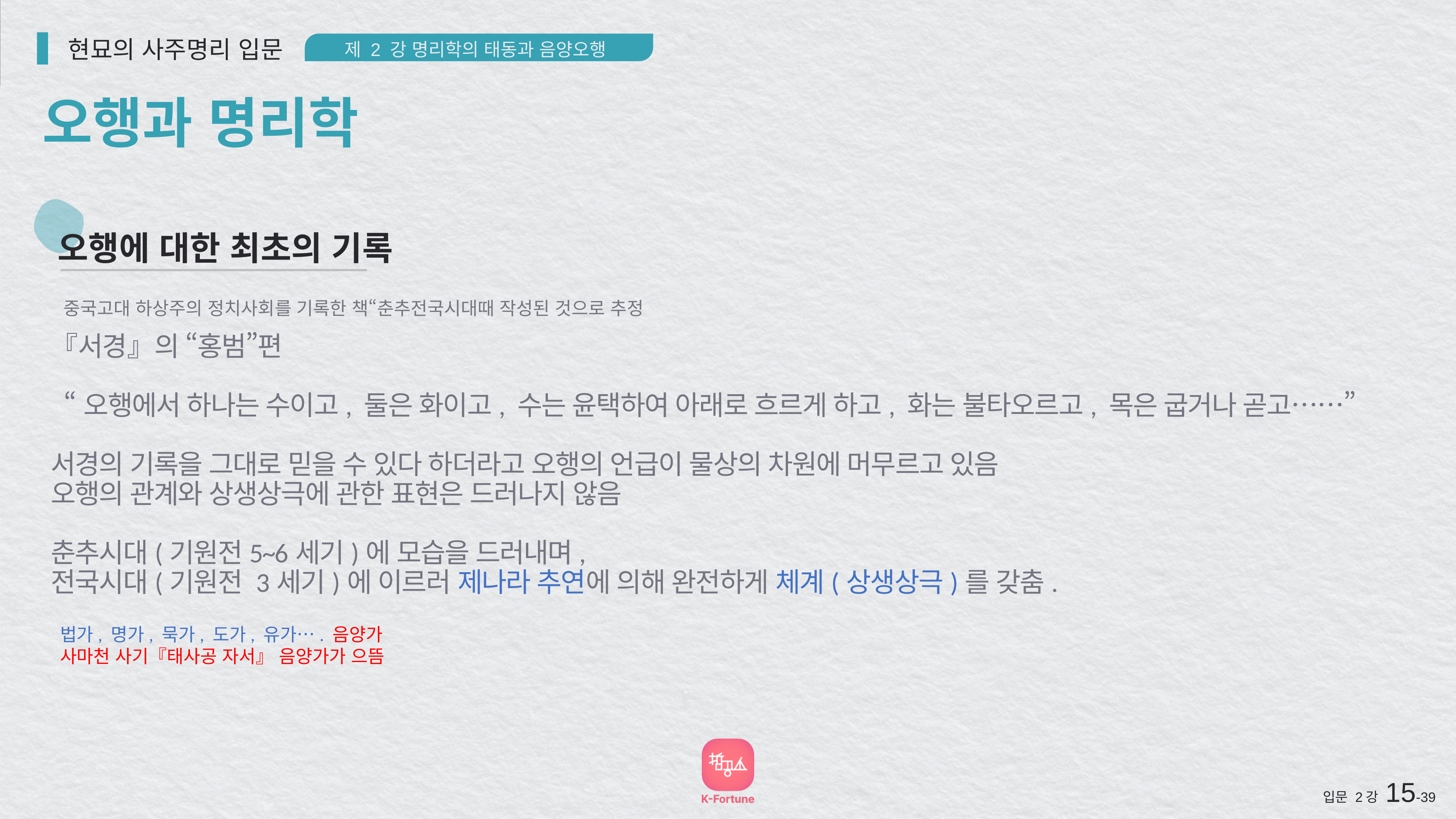

현묘의 사주명리 입문

제 2 강 명리학의 태동과 음양오행
오행과 명리학

오행에 대한 최초의 기록
중국고대 하상주의 정치사회를 기록한 책“춘추전국시대때 작성된 것으로 추정
『서경』의 “홍범”편

  “오행에서 하나는 수이고, 둘은 화이고, 수는 윤택하여 아래로 흐르게 하고, 화는 불타오르고, 목은 굽거나 곧고……”

서경의 기록을 그대로 믿을 수 있다 하더라고 오행의 언급이 물상의 차원에 머무르고 있음
오행의 관계와 상생상극에 관한 표현은 드러나지 않음

춘추시대(기원전5~6세기)에 모습을 드러내며,
전국시대(기원전 3세기)에 이르러 제나라 추연에 의해 완전하게 체계(상생상극)를 갖춤.
법가, 명가, 묵가, 도가, 유가…. 음양가
사마천 사기『태사공 자서』 음양가가 으뜸